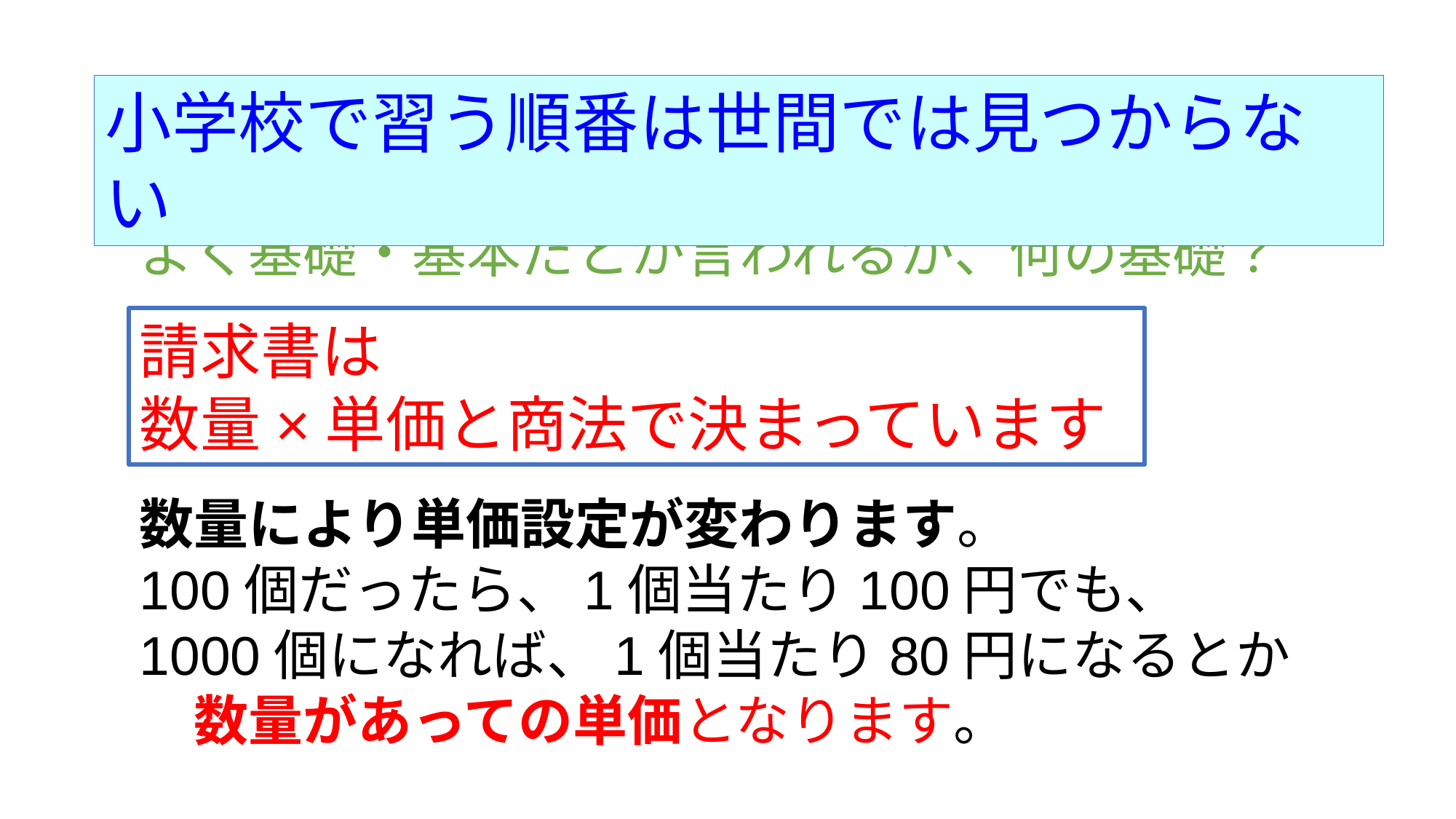

小学校で習う順番は世間では見つからない
よく基礎・基本だとか言われるが、何の基礎？
請求書は
数量×単価と商法で決まっています
数量により単価設定が変わります。
100個だったら、1個当たり100円でも、
1000個になれば、1個当たり80円になるとか　数量があっての単価となります。